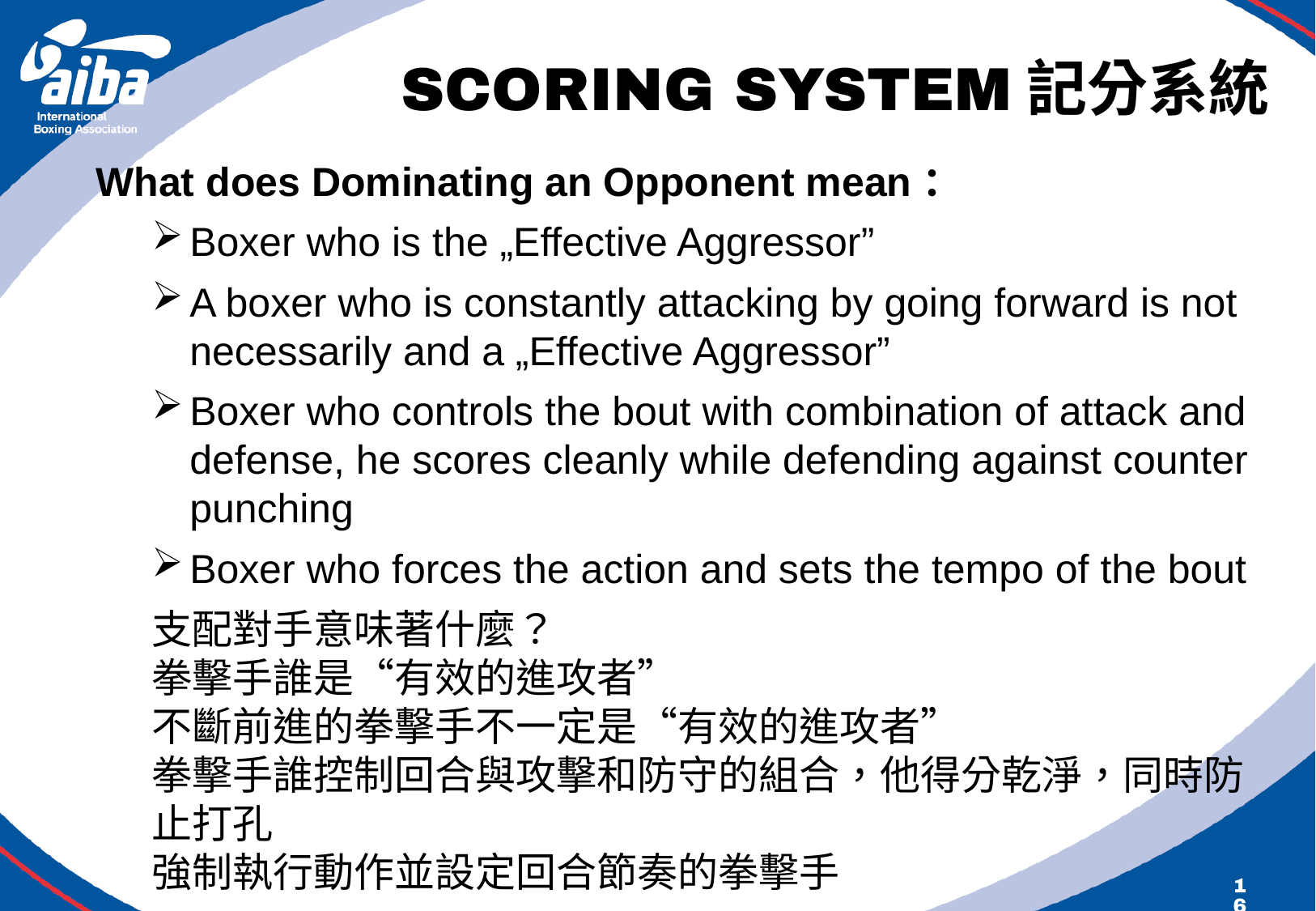

# SCORING SYSTEM記分系統
What does Dominating an Opponent mean：
Boxer who is the „Effective Aggressor”
A boxer who is constantly attacking by going forward is not necessarily and a „Effective Aggressor”
Boxer who controls the bout with combination of attack and defense, he scores cleanly while defending against counter punching
Boxer who forces the action and sets the tempo of the bout
支配對手意味著什麼？
拳擊手誰是“有效的進攻者”
不斷前進的拳擊手不一定是“有效的進攻者”
拳擊手誰控制回合與攻擊和防守的組合，他得分乾淨，同時防止打孔
強制執行動作並設定回合節奏的拳擊手

161